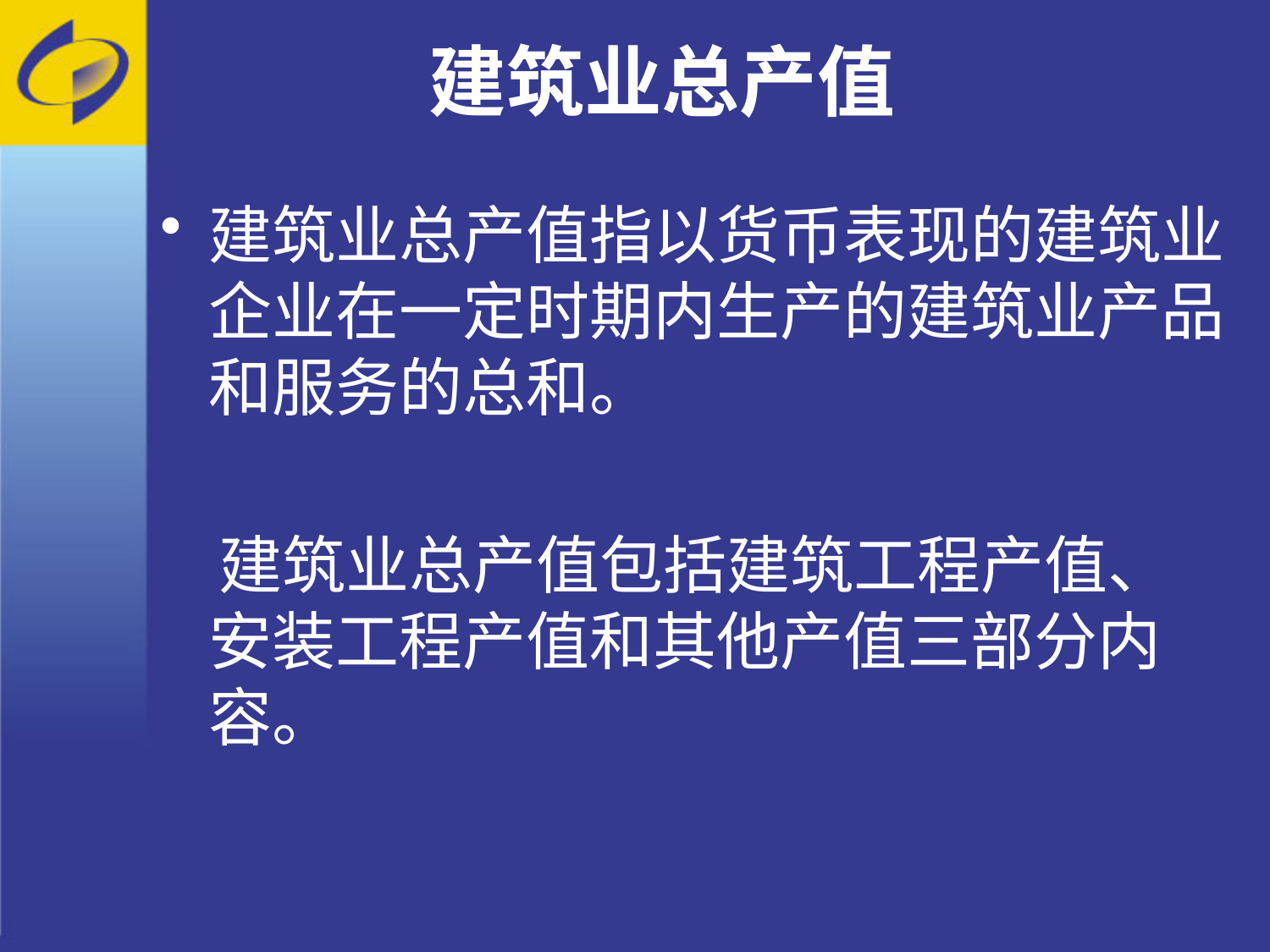

# 建筑业总产值
建筑业总产值指以货币表现的建筑业企业在一定时期内生产的建筑业产品和服务的总和。

   建筑业总产值包括建筑工程产值、安装工程产值和其他产值三部分内容。